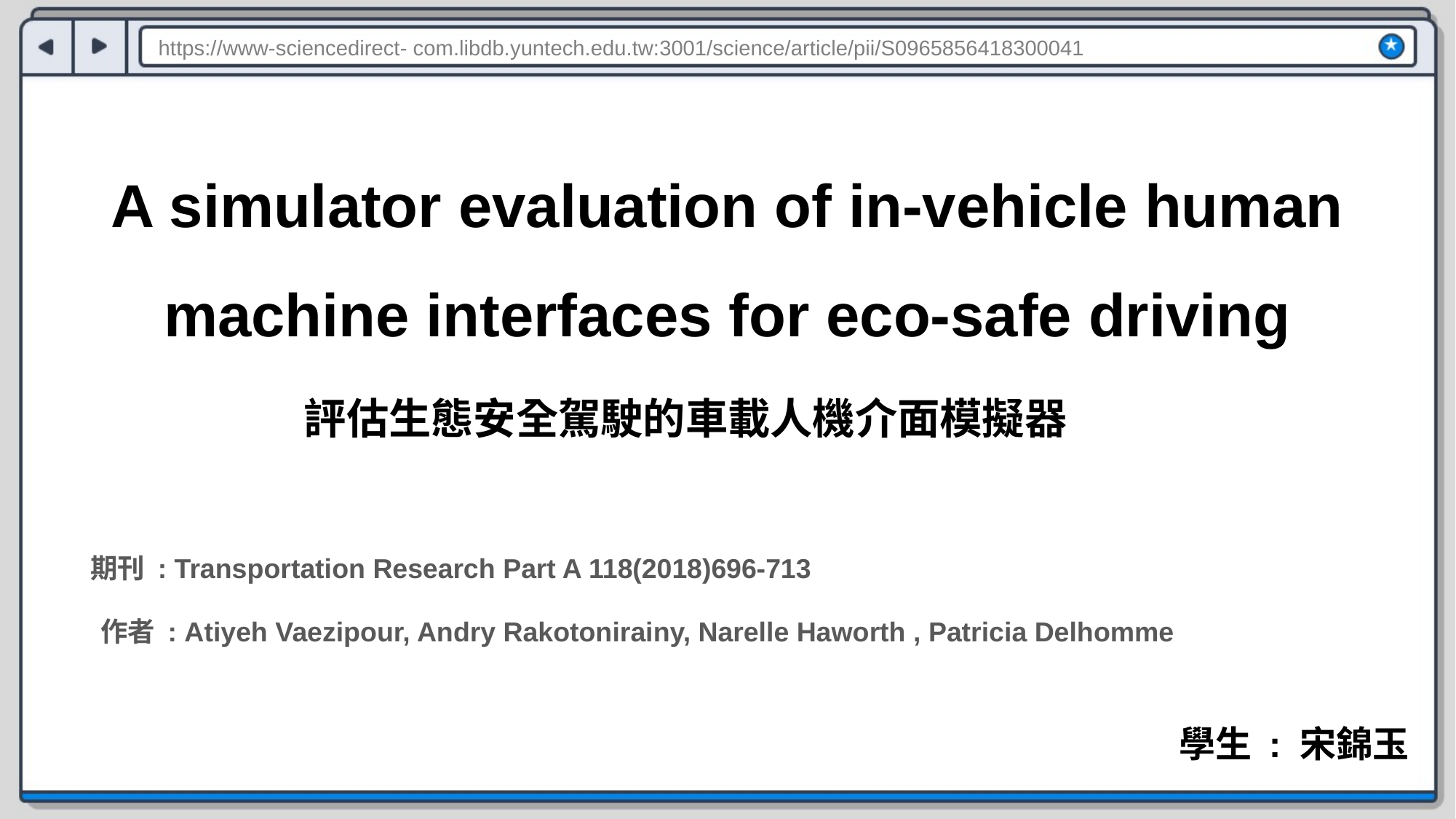

https://www-sciencedirect- com.libdb.yuntech.edu.tw:3001/science/article/pii/S0965856418300041
A simulator evaluation of in-vehicle human machine interfaces for eco-safe driving
評估生態安全駕駛的車載人機介面模擬器
期刊 : Transportation Research Part A 118(2018)696-713
作者 : Atiyeh Vaezipour, Andry Rakotonirainy, Narelle Haworth , Patricia Delhomme
學生 : 宋錦玉